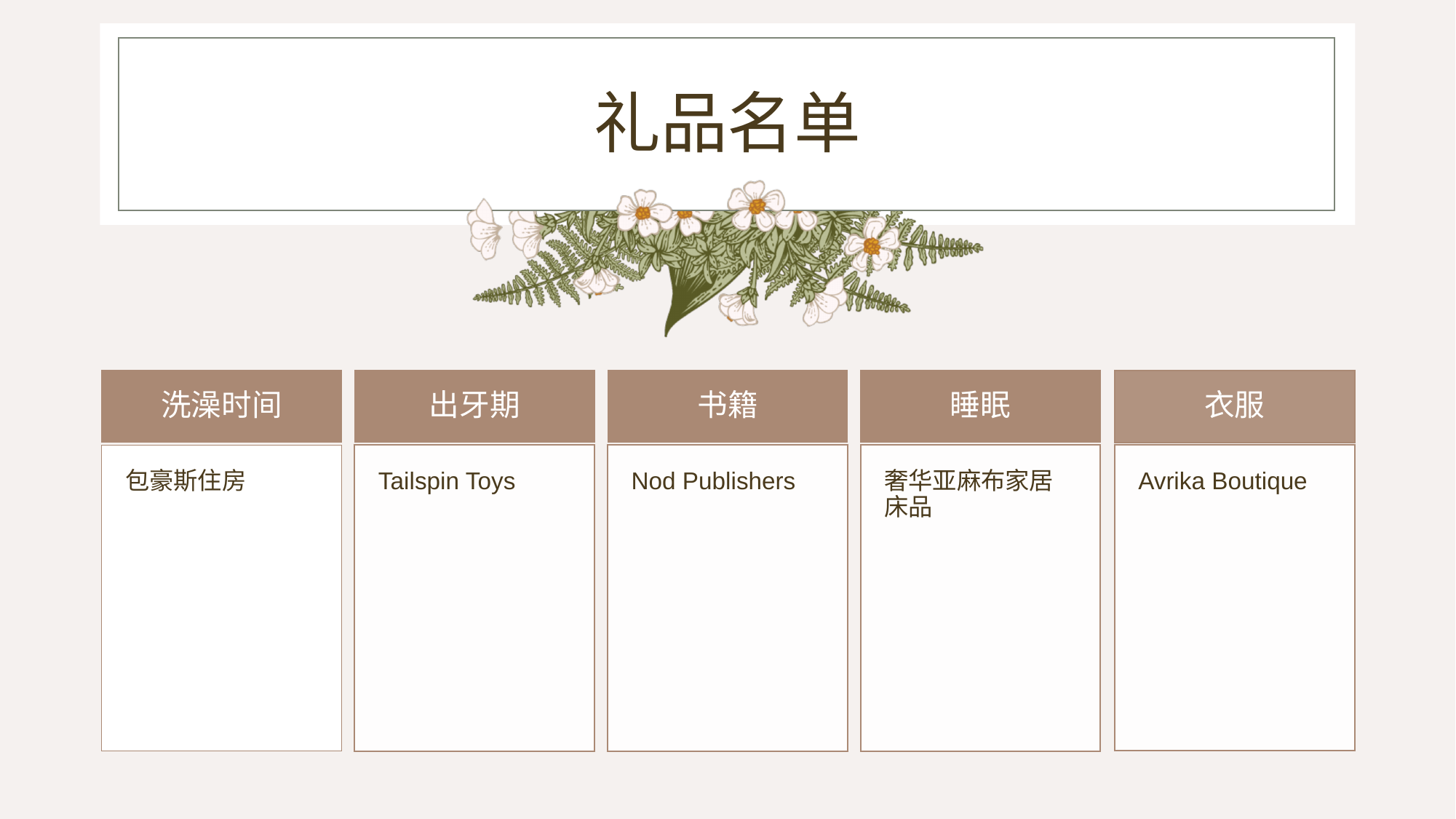

# 礼品名单
洗澡时间
包豪斯住房
出牙期
Tailspin Toys
书籍
Nod Publishers
睡眠
奢华亚麻布家居床品
衣服
Avrika Boutique